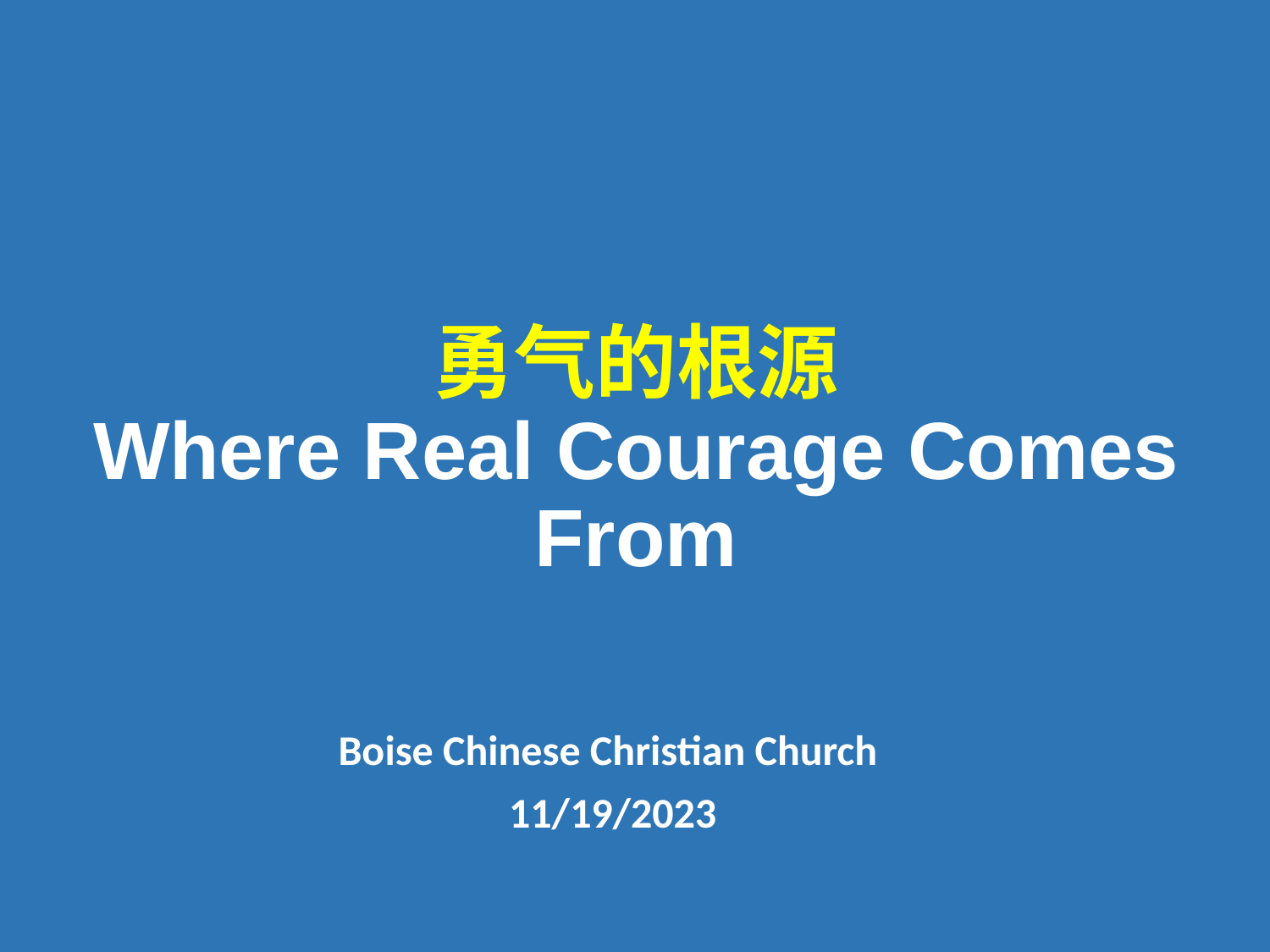

# 勇气的根源 Where Real Courage Comes From
Boise Chinese Christian Church
11/19/2023